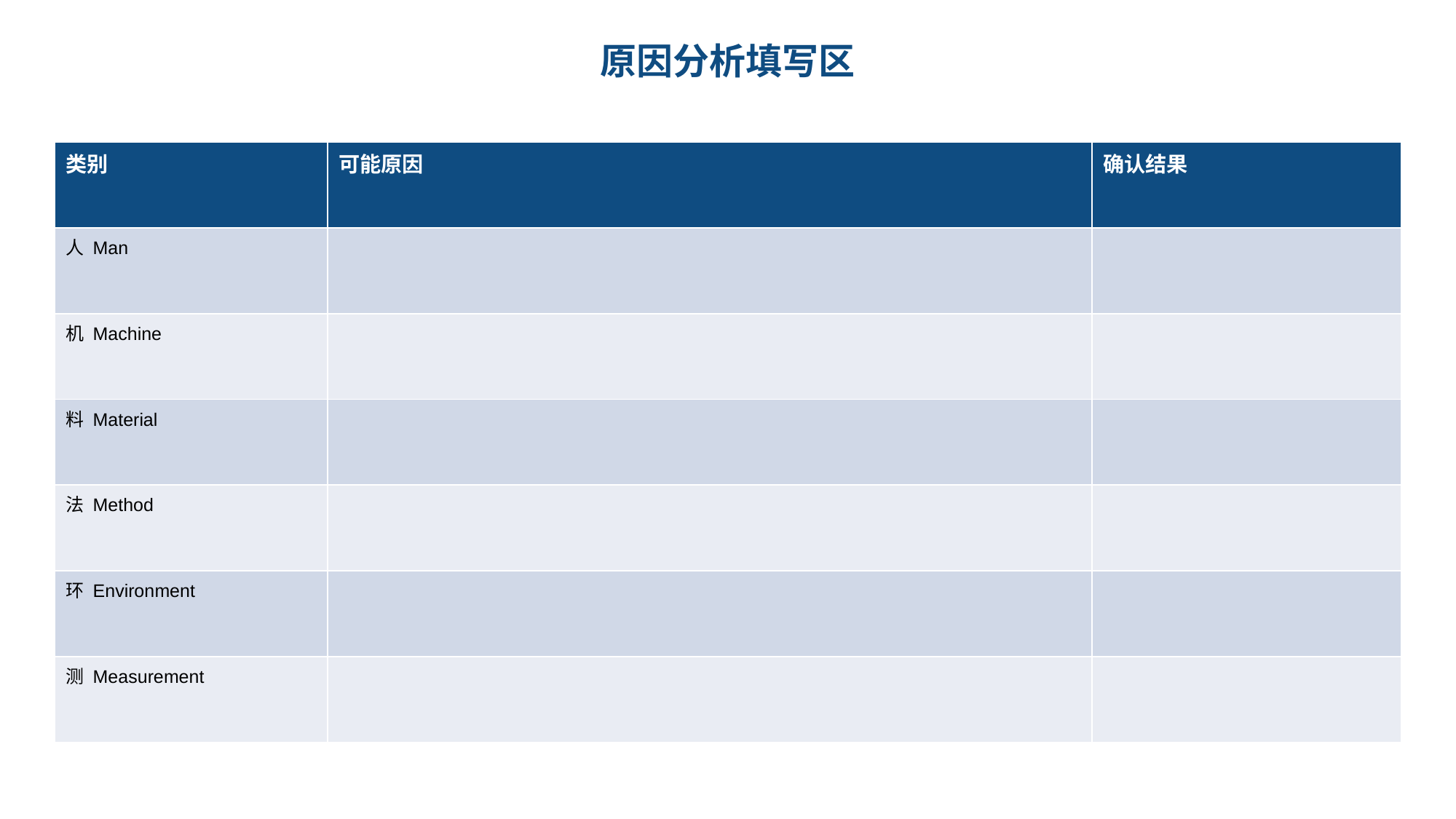

原因分析填写区
| 类别 | 可能原因 | 确认结果 |
| --- | --- | --- |
| 人 Man |  |  |
| 机 Machine |  |  |
| 料 Material |  |  |
| 法 Method |  |  |
| 环 Environment |  |  |
| 测 Measurement |  |  |